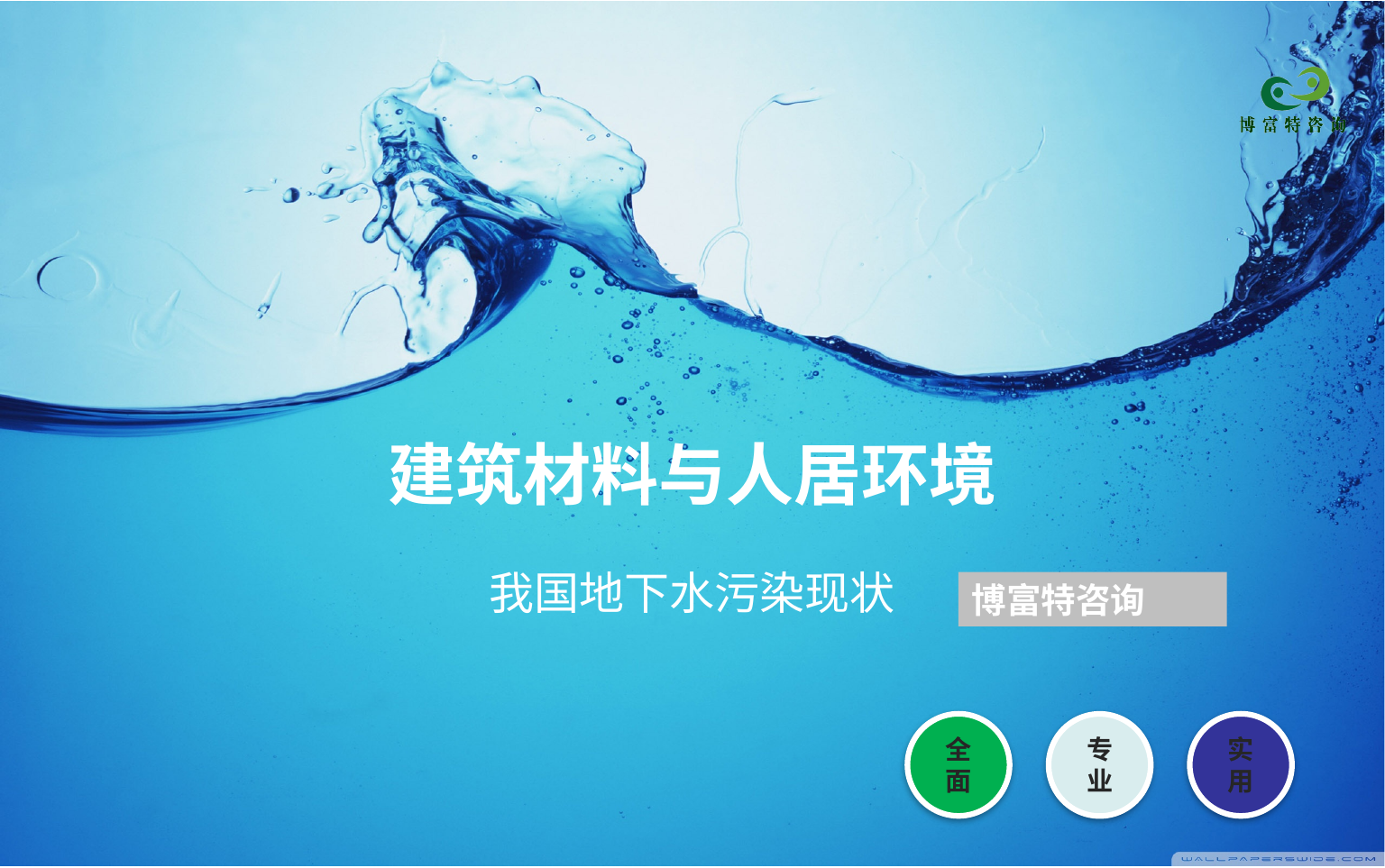

# 建筑材料与人居环境
我国地下水污染现状
博富特咨询
全面
实用
专业